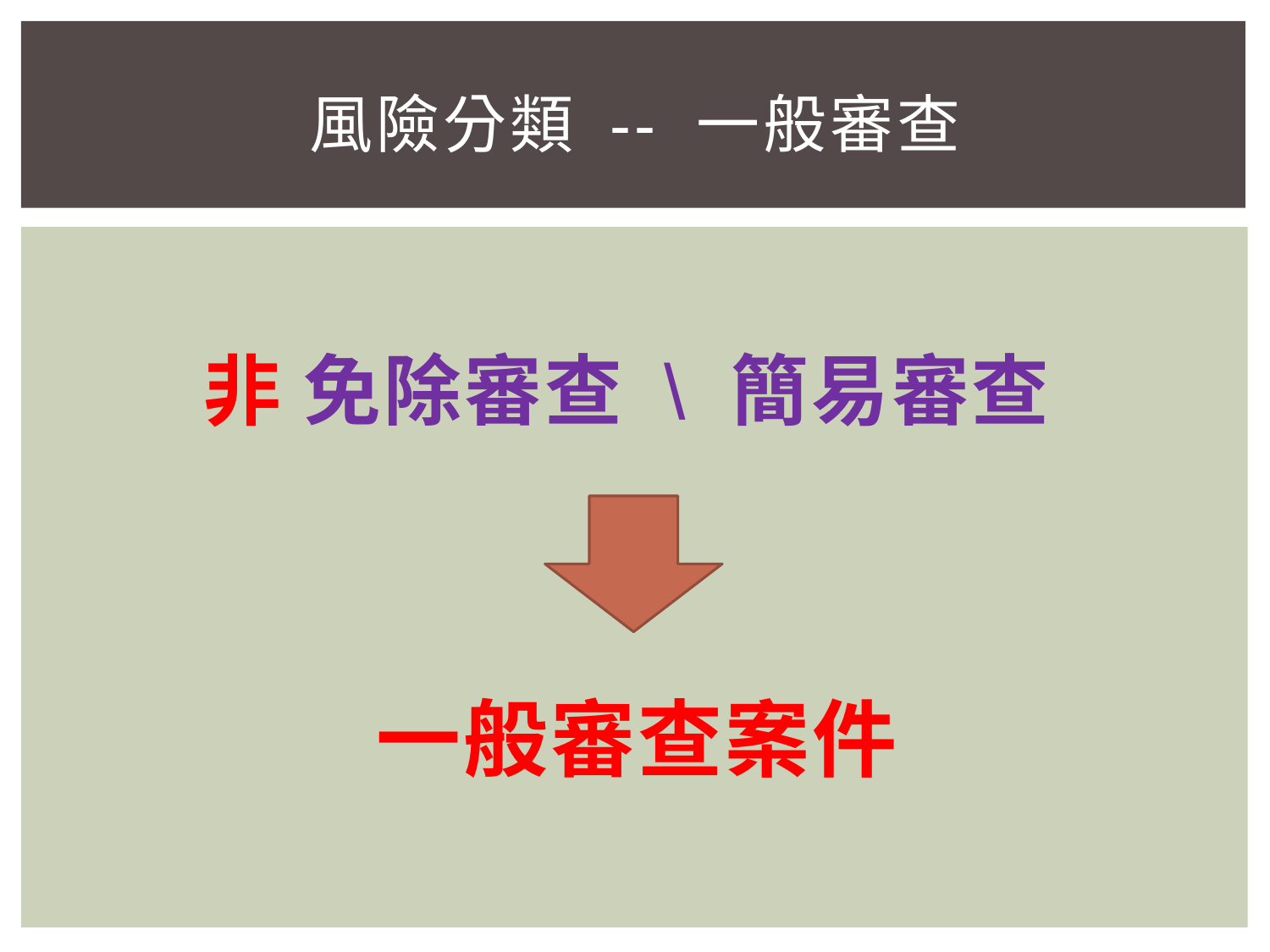

# 風險分類 -- 一般審查
非 免除審查 \ 簡易審查

一般審查案件